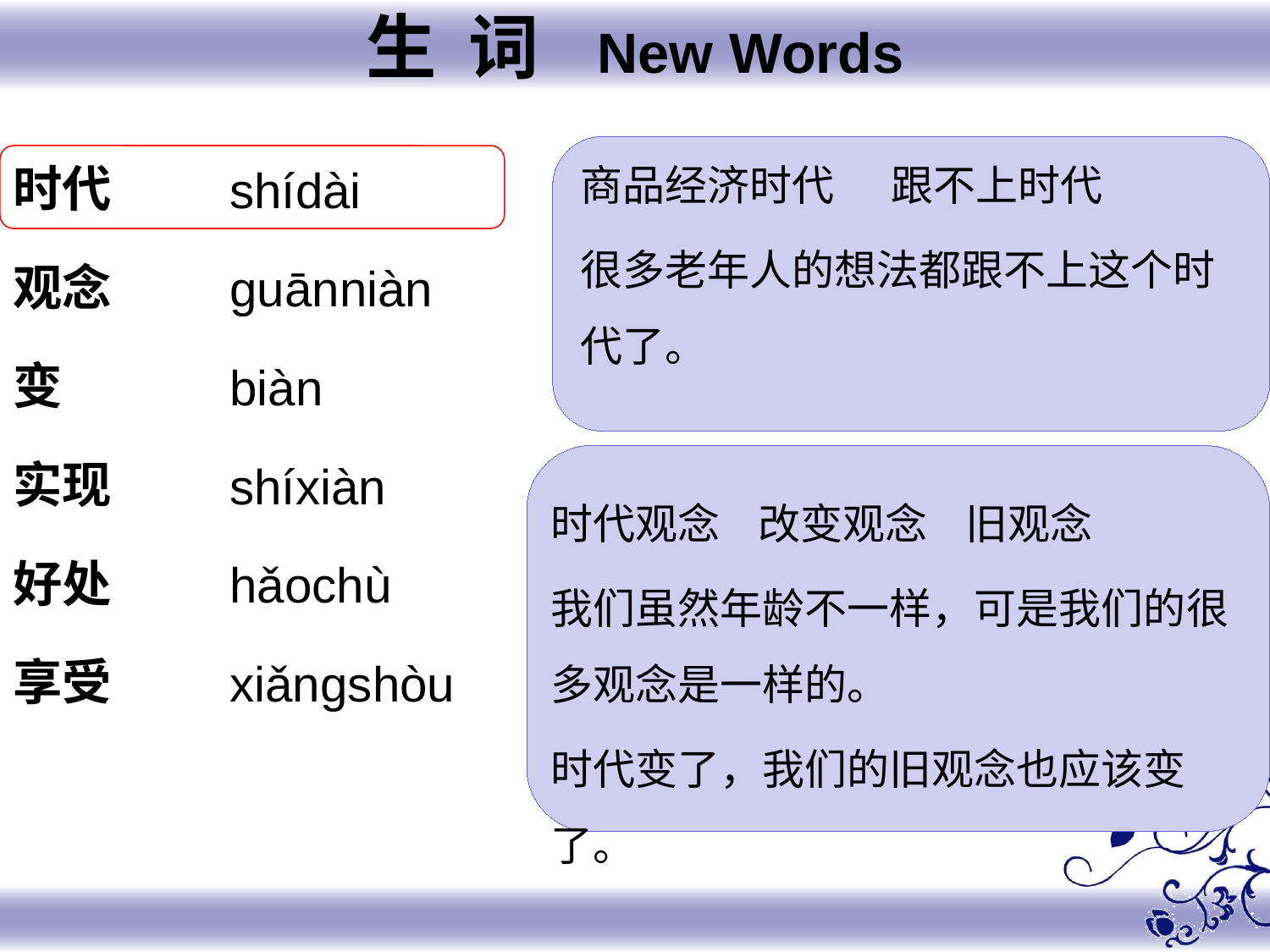

生  词   New Words
时代
观念
变
实现
好处
享受
shídài
guānniàn
biàn
shíxiàn
hǎochù
xiǎngshòu

商品经济时代      跟不上时代
很多老年人的想法都跟不上这个时代了。

时代观念    改变观念    旧观念
我们虽然年龄不一样，可是我们的很多观念是一样的。
时代变了，我们的旧观念也应该变了。